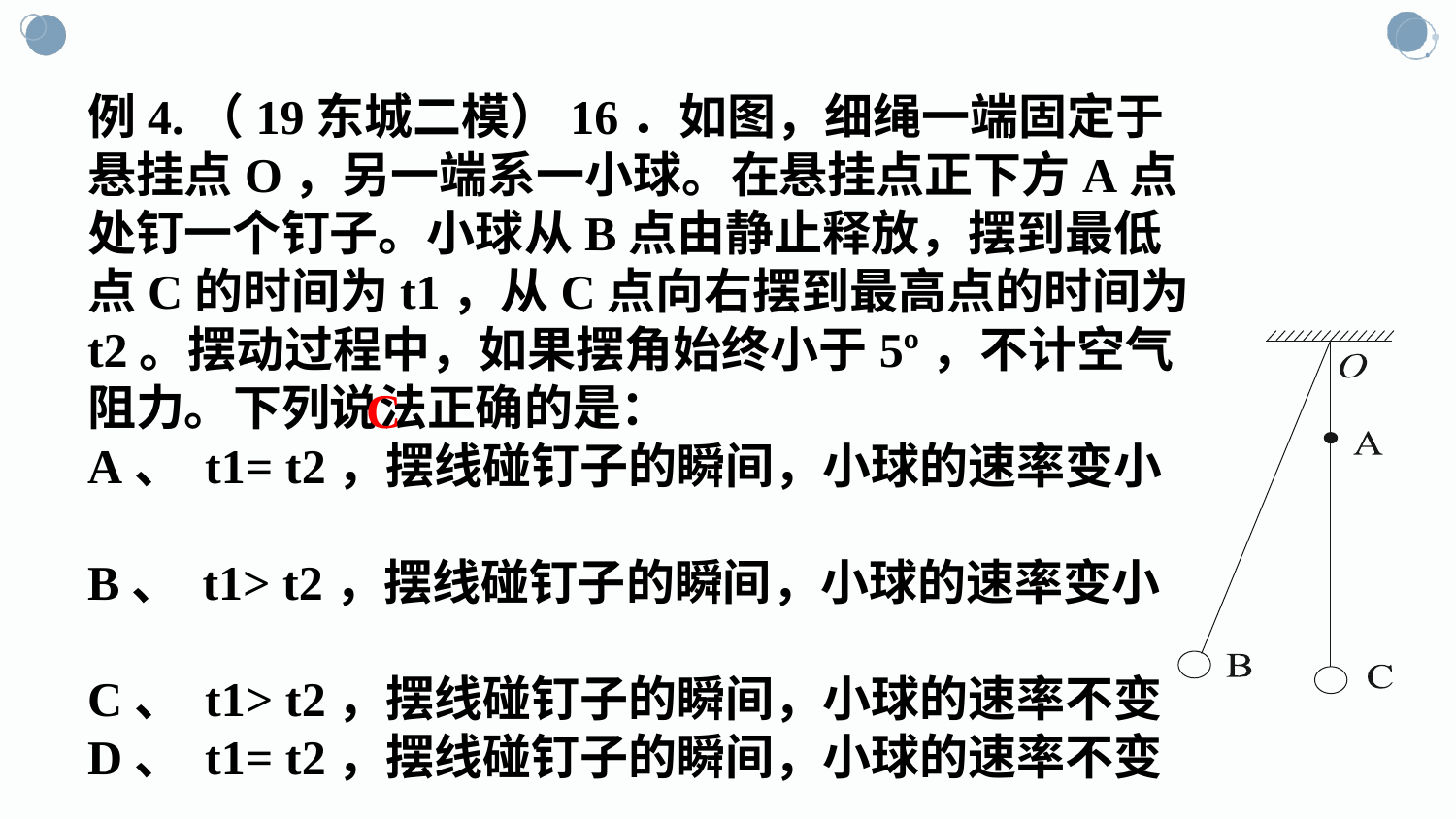

例4.（19东城二模）16．如图，细绳一端固定于悬挂点O，另一端系一小球。在悬挂点正下方A点处钉一个钉子。小球从B点由静止释放，摆到最低点C的时间为t1，从C点向右摆到最高点的时间为t2。摆动过程中，如果摆角始终小于5º，不计空气阻力。下列说法正确的是：
A、 t1= t2，摆线碰钉子的瞬间，小球的速率变小
B、 t1> t2，摆线碰钉子的瞬间，小球的速率变小
C、 t1> t2，摆线碰钉子的瞬间，小球的速率不变
D、 t1= t2，摆线碰钉子的瞬间，小球的速率不变

C